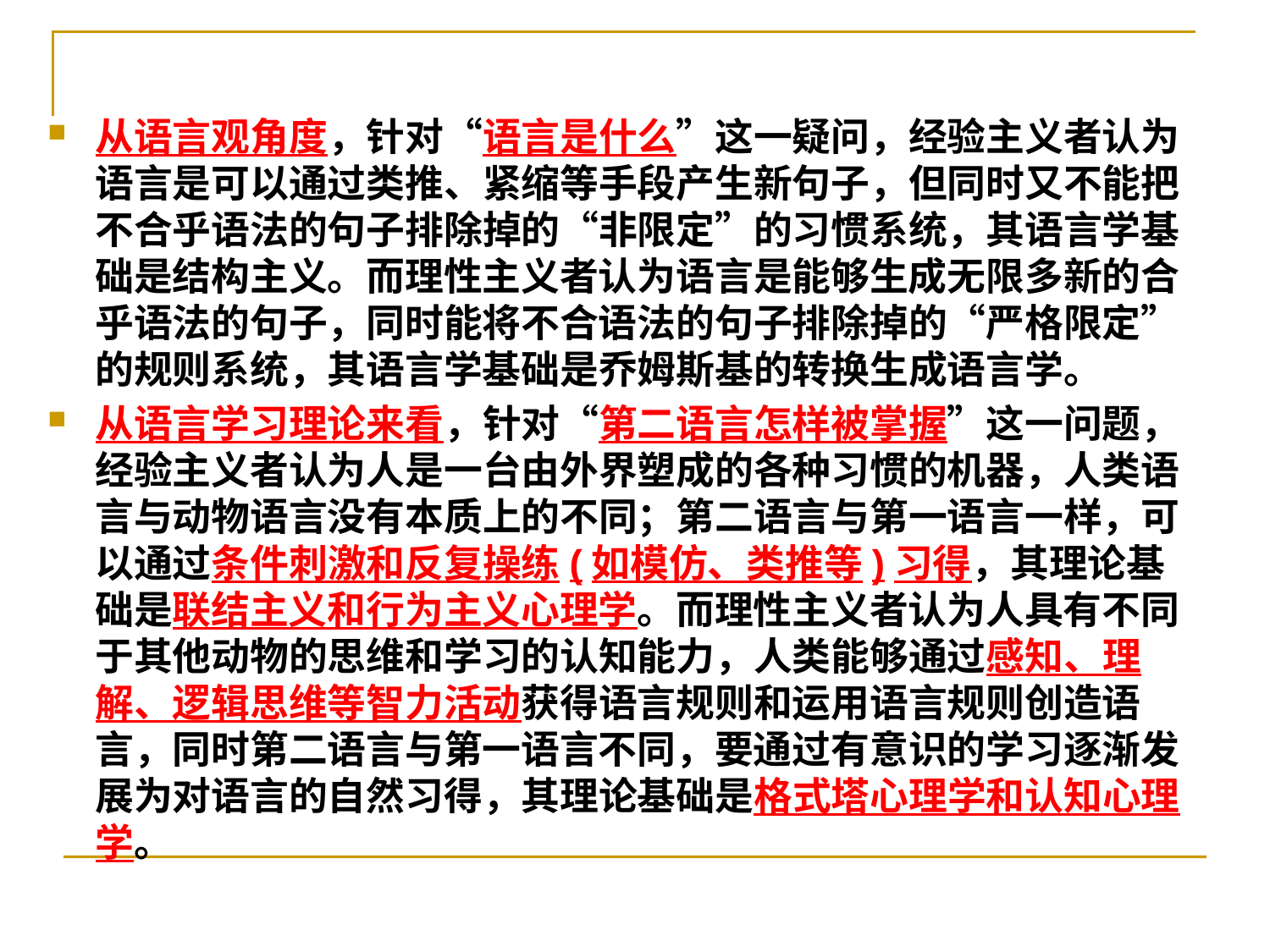

从语言观角度，针对“语言是什么”这一疑问，经验主义者认为语言是可以通过类推、紧缩等手段产生新句子，但同时又不能把不合乎语法的句子排除掉的“非限定”的习惯系统，其语言学基础是结构主义。而理性主义者认为语言是能够生成无限多新的合乎语法的句子，同时能将不合语法的句子排除掉的“严格限定”的规则系统，其语言学基础是乔姆斯基的转换生成语言学。
从语言学习理论来看，针对“第二语言怎样被掌握”这一问题，经验主义者认为人是一台由外界塑成的各种习惯的机器，人类语言与动物语言没有本质上的不同；第二语言与第一语言一样，可以通过条件刺激和反复操练(如模仿、类推等)习得，其理论基础是联结主义和行为主义心理学。而理性主义者认为人具有不同于其他动物的思维和学习的认知能力，人类能够通过感知、理解、逻辑思维等智力活动获得语言规则和运用语言规则创造语言，同时第二语言与第一语言不同，要通过有意识的学习逐渐发展为对语言的自然习得，其理论基础是格式塔心理学和认知心理学。